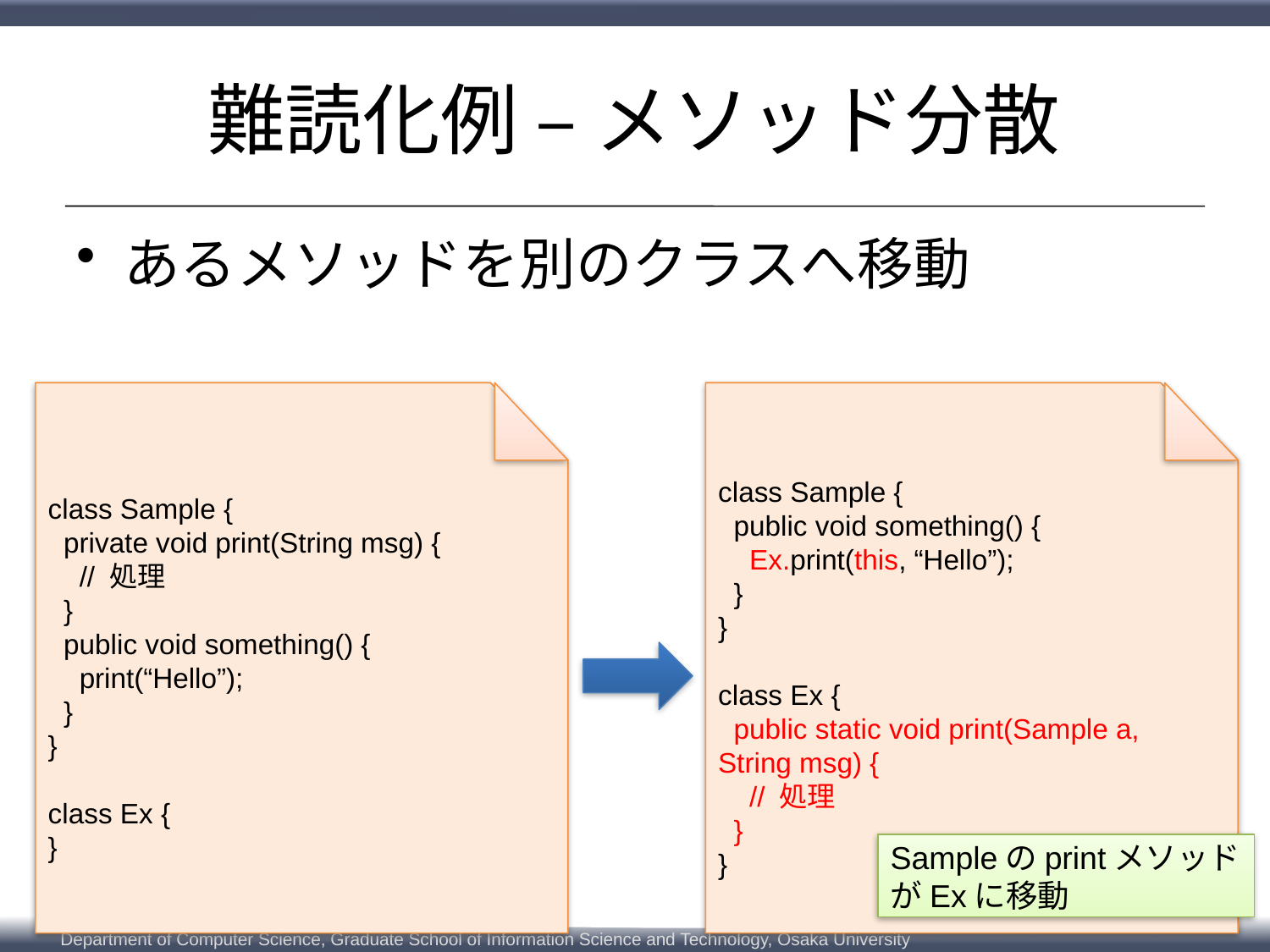

# 難読化例 – メソッド分散
あるメソッドを別のクラスへ移動
class Sample {
  private void print(String msg) {
    // 処理
  }
  public void something() {
    print(“Hello”);
  }
}

class Ex {
}

class Sample {
  public void something() {
    Ex.print(this, “Hello”);
  }
}

class Ex {
  public static void print(Sample a, String msg) {
    // 処理
  }
}

SampleのprintメソッドがExに移動
8